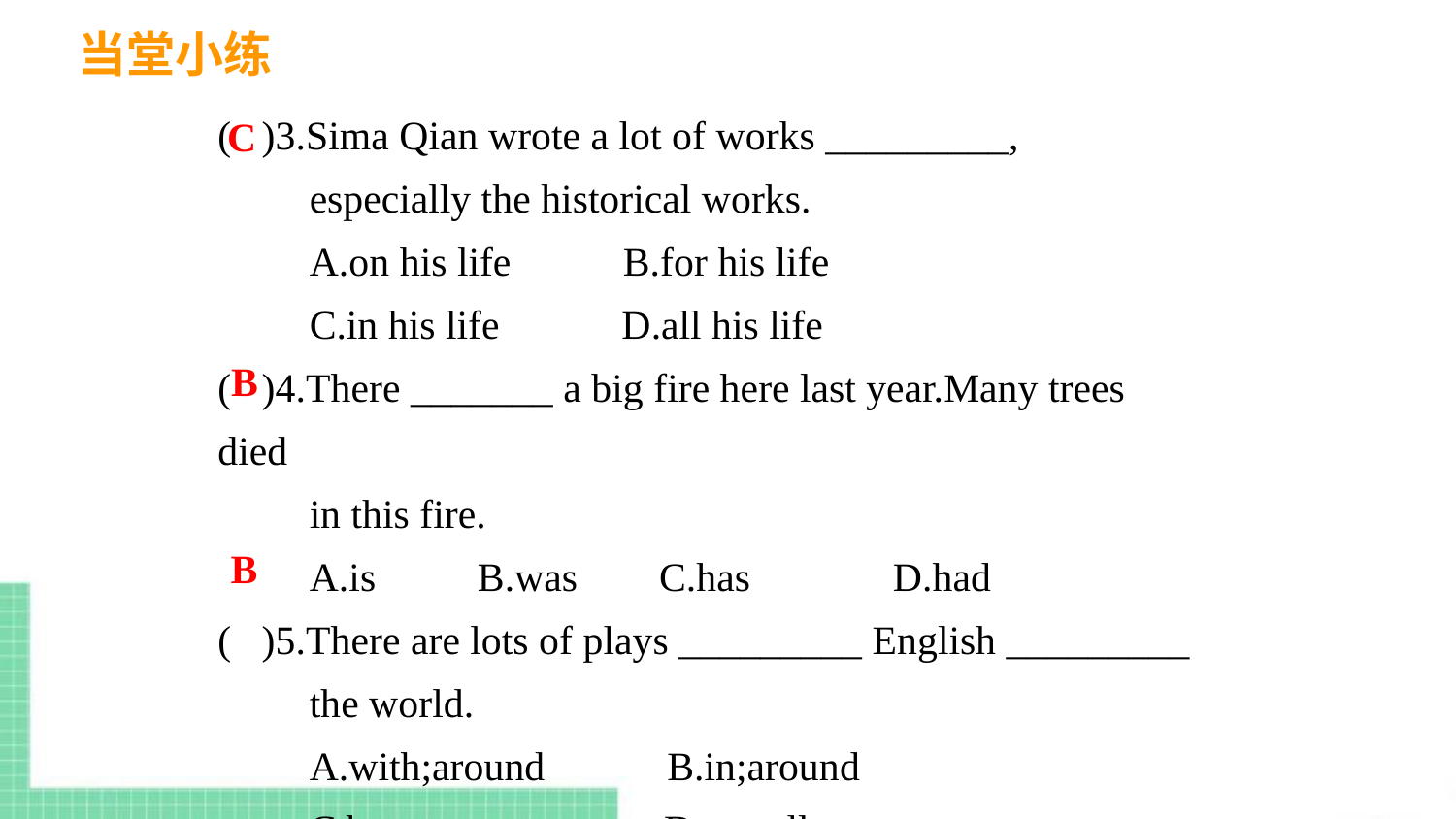

当堂小练
(   )3.Sima Qian wrote a lot of works _________,
         especially the historical works.
         A.on his life           B.for his life
         C.in his life            D.all his life
(   )4.There _______ a big fire here last year.Many trees died
         in this fire.
         A.is          B.was        C.has              D.had
(   )5.There are lots of plays _________ English _________
         the world.
         A.with;around            B.in;around
         C.by;over                   D.use;all over
C
B
B